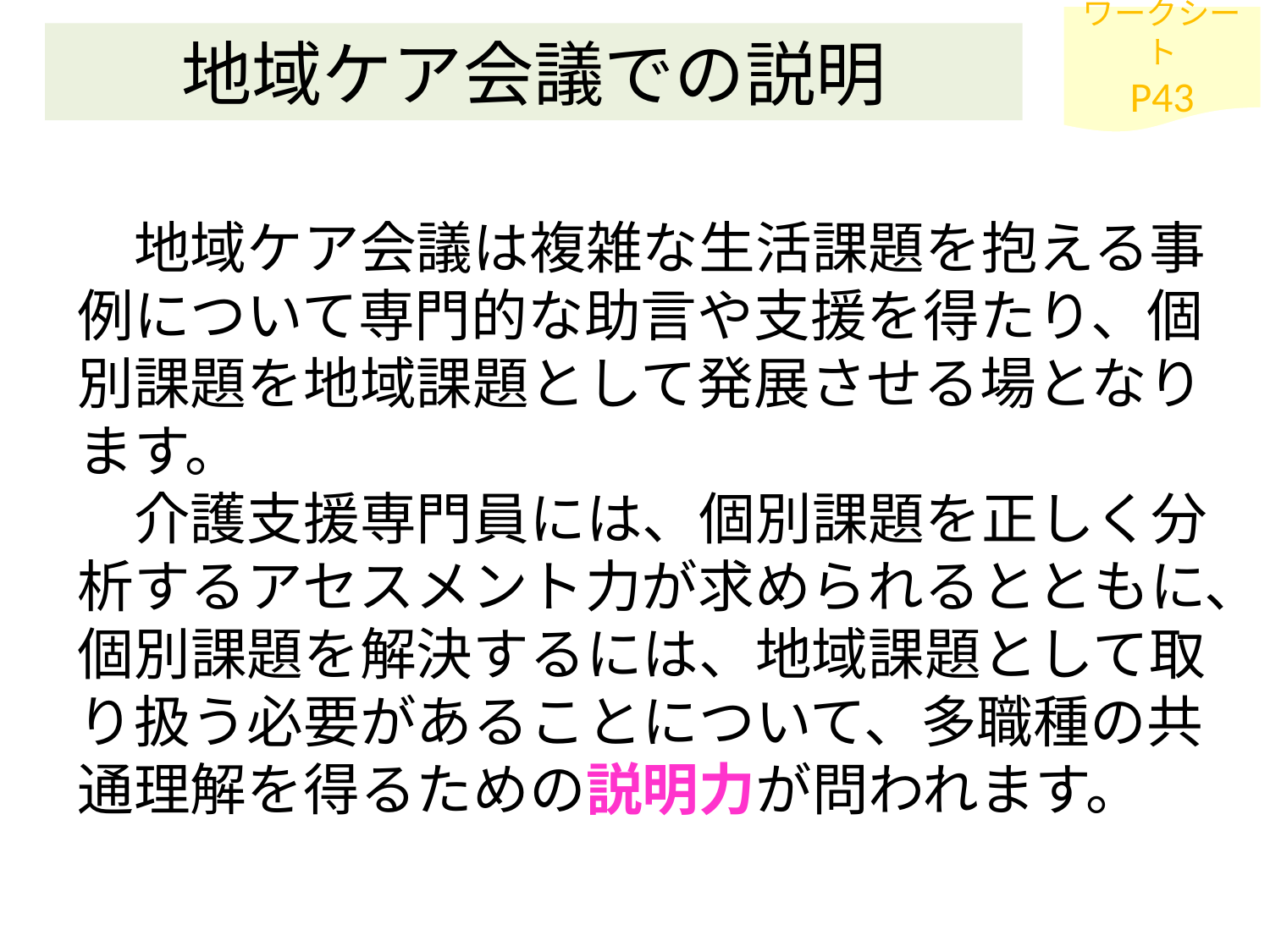

ワークシート
P43
地域ケア会議での説明
　地域ケア会議は複雑な生活課題を抱える事例について専門的な助言や支援を得たり、個別課題を地域課題として発展させる場となります。
　介護支援専門員には、個別課題を正しく分析するアセスメント力が求められるとともに、個別課題を解決するには、地域課題として取り扱う必要があることについて、多職種の共通理解を得るための説明力が問われます。